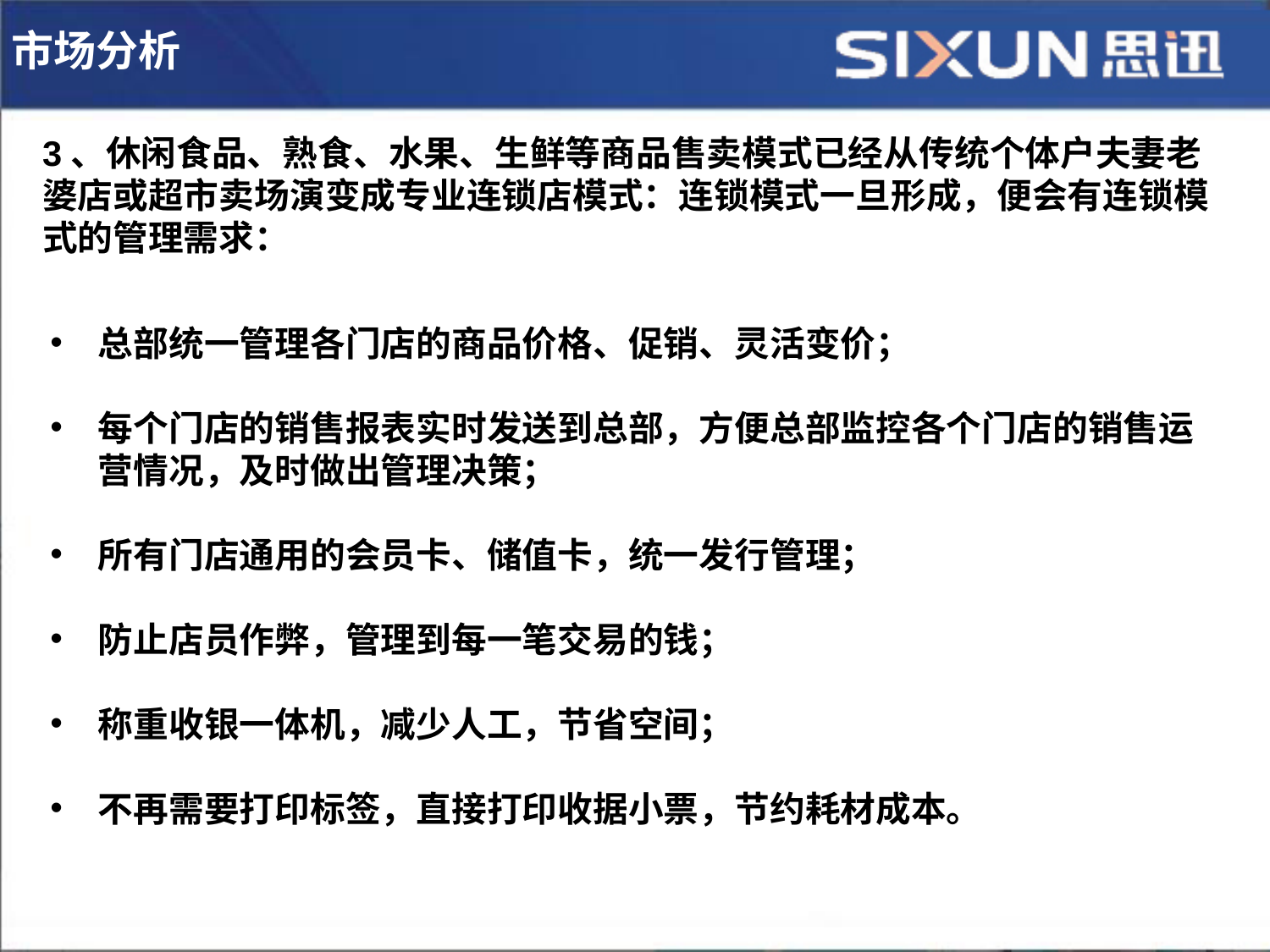

市场分析
3、休闲食品、熟食、水果、生鲜等商品售卖模式已经从传统个体户夫妻老婆店或超市卖场演变成专业连锁店模式：连锁模式一旦形成，便会有连锁模式的管理需求：
总部统一管理各门店的商品价格、促销、灵活变价；

每个门店的销售报表实时发送到总部，方便总部监控各个门店的销售运营情况，及时做出管理决策；

所有门店通用的会员卡、储值卡，统一发行管理；

防止店员作弊，管理到每一笔交易的钱；

称重收银一体机，减少人工，节省空间；

不再需要打印标签，直接打印收据小票，节约耗材成本。